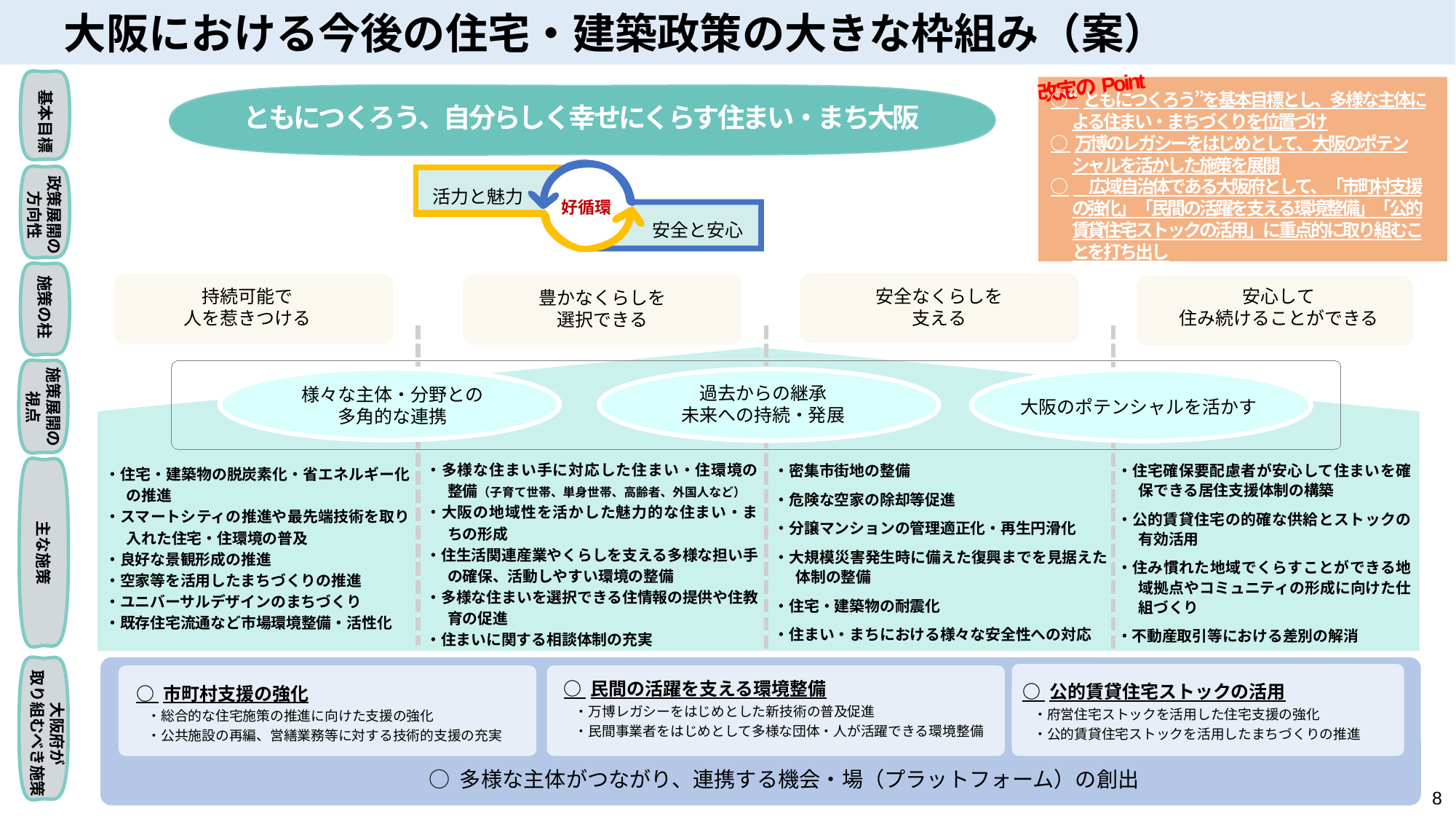

大阪における今後の住宅・建築政策の大きな枠組み（案）
改定のPoint

○ “ともにつくろう”を基本目標とし、多様な主体による住まい・まちづくりを位置づけ
○ 万博のレガシーをはじめとして、大阪のポテンシャルを活かした施策を展開
○　広域自治体である大阪府として、「市町村支援の強化」「民間の活躍を支える環境整備」「公的賃貸住宅ストックの活用」に重点的に取り組むことを打ち出し

基本目標

ともにつくろう、自分らしく幸せにくらす住まい・まち大阪

活力と魅力
好循環

安全と安心
政策展開の
方向性

施策の柱

安全なくらしを
支える

持続可能で
人を惹きつける

豊かなくらしを
選択できる

安心して
住み続けることができる
施策展開の
視点

過去からの継承
未来への持続・発展

様々な主体・分野との
多角的な連携
大阪のポテンシャルを活かす
・多様な住まい手に対応した住まい・住環境の整備（子育て世帯、単身世帯、高齢者、外国人など）
・大阪の地域性を活かした魅力的な住まい・まちの形成
・住生活関連産業やくらしを支える多様な担い手の確保、活動しやすい環境の整備
・多様な住まいを選択できる住情報の提供や住教育の促進
・住まいに関する相談体制の充実
・住宅確保要配慮者が安心して住まいを確保できる居住支援体制の構築
・公的賃貸住宅の的確な供給とストックの有効活用
・住み慣れた地域でくらすことができる地域拠点やコミュニティの形成に向けた仕組づくり
・不動産取引等における差別の解消

・密集市街地の整備
・危険な空家の除却等促進
・分譲マンションの管理適正化・再生円滑化
・大規模災害発生時に備えた復興までを見据えた体制の整備
・住宅・建築物の耐震化
・住まい・まちにおける様々な安全性への対応
・住宅・建築物の脱炭素化・省エネルギー化の推進
・スマートシティの推進や最先端技術を取り入れた住宅・住環境の普及
・良好な景観形成の推進
・空家等を活用したまちづくりの推進
・ユニバーサルデザインのまちづくり
・既存住宅流通など市場環境整備・活性化

主な施策
大阪府が
取り組むべき施策

○ 民間の活躍を支える環境整備
・万博レガシーをはじめとした新技術の普及促進
・民間事業者をはじめとして多様な団体・人が活躍できる環境整備

○ 公的賃貸住宅ストックの活用
・府営住宅ストックを活用した住宅支援の強化
・公的賃貸住宅ストックを活用したまちづくりの推進

○ 市町村支援の強化
・総合的な住宅施策の推進に向けた支援の強化
・公共施設の再編、営繕業務等に対する技術的支援の充実
○ 多様な主体がつながり、連携する機会・場（プラットフォーム）の創出
8